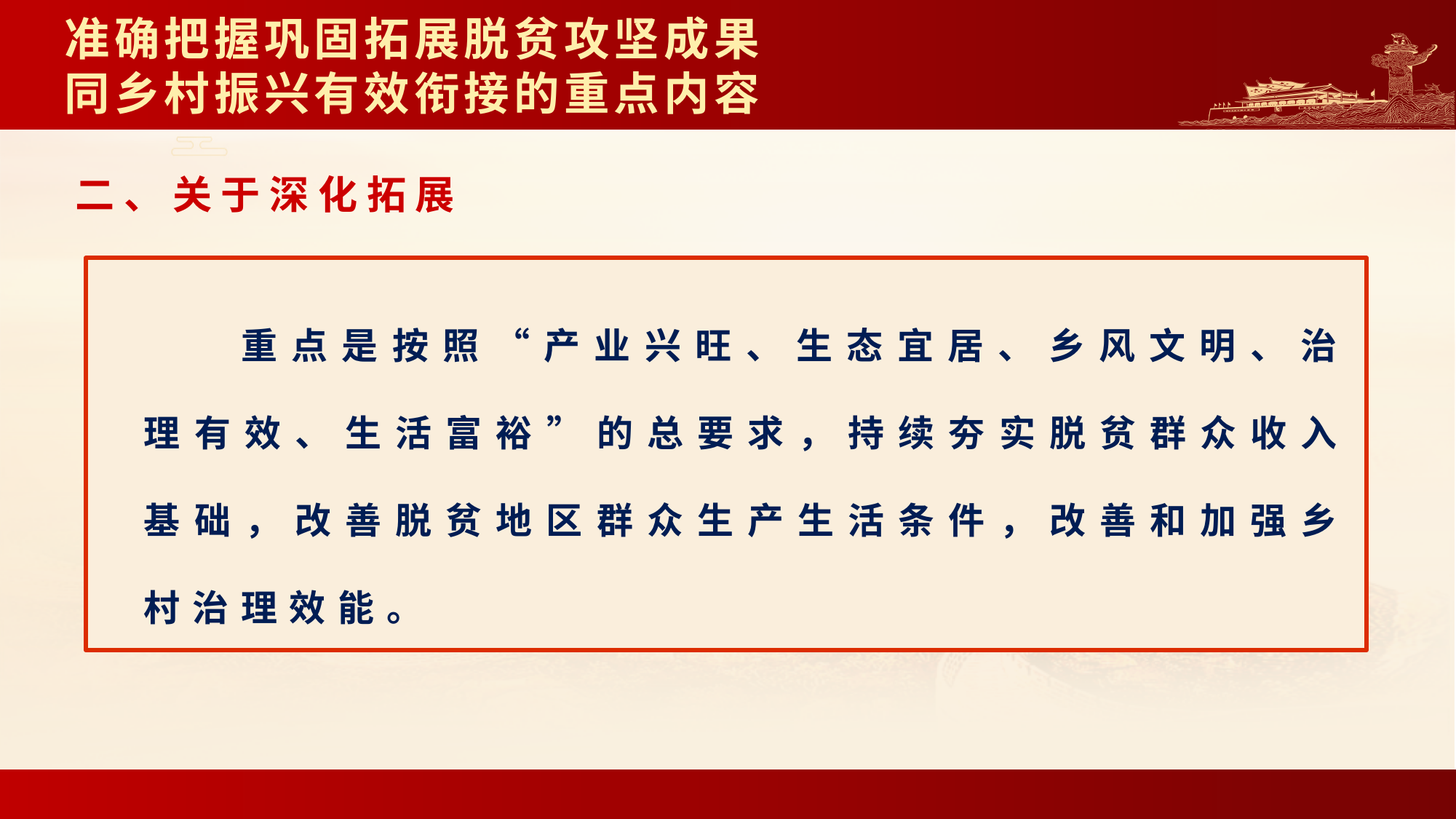

# 准确把握巩固拓展脱贫攻坚成果 同乡村振兴有效衔接的重点内容
二、关于深化拓展
重点是按照“产业兴旺、生态宜居、乡风文明、治理有效、生活富裕”的总要求，持续夯实脱贫群众收入基础，改善脱贫地区群众生产生活条件，改善和加强乡村治理效能。